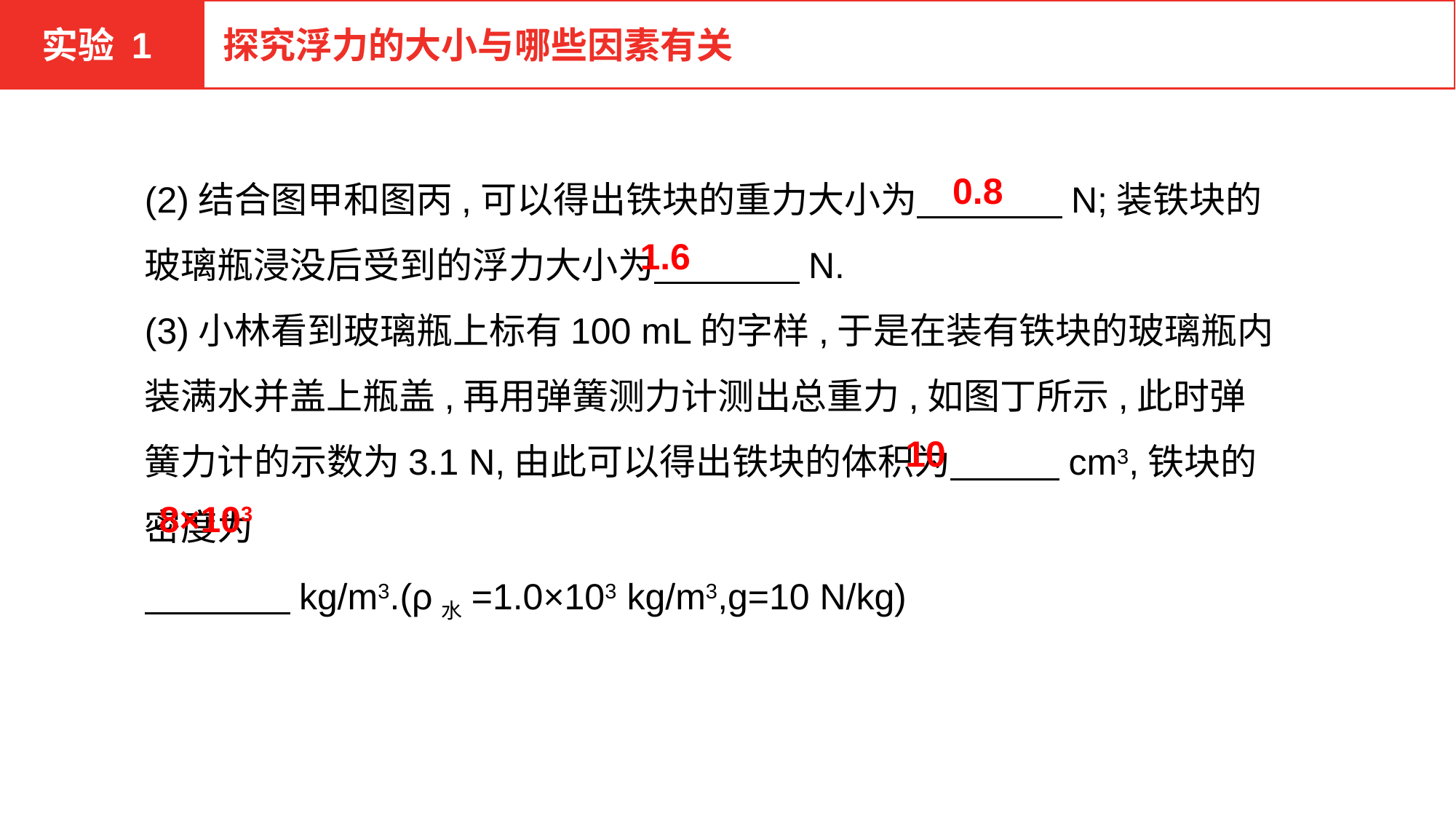

实验 1
探究浮力的大小与哪些因素有关
(2)结合图甲和图丙,可以得出铁块的重力大小为　　　　N;装铁块的玻璃瓶浸没后受到的浮力大小为　　　　N.
(3)小林看到玻璃瓶上标有100 mL的字样,于是在装有铁块的玻璃瓶内装满水并盖上瓶盖,再用弹簧测力计测出总重力,如图丁所示,此时弹簧力计的示数为3.1 N,由此可以得出铁块的体积为　　　cm3,铁块的密度为
　　　　kg/m3.(ρ水=1.0×103 kg/m3,g=10 N/kg)
0.8
1.6
10
8×103